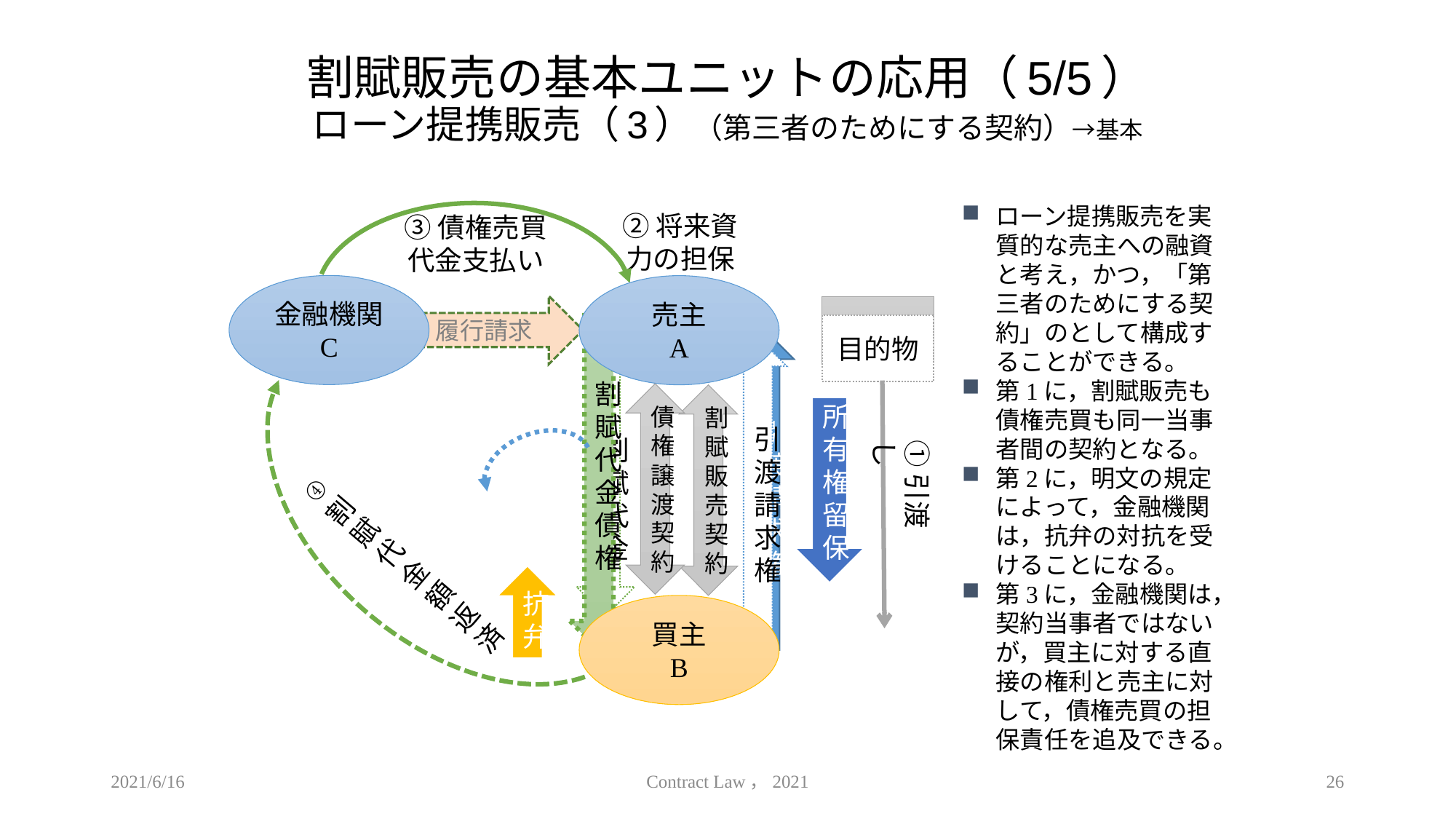

# 割賦販売の基本ユニットの応用（5/5） ローン提携販売（3）（第三者のためにする契約）→基本
ローン提携販売を実質的な売主への融資と考え，かつ，「第三者のためにする契約」のとして構成することができる。
第1に，割賦販売も債権売買も同一当事者間の契約となる。
第2に，明文の規定によって，金融機関は，抗弁の対抗を受けることになる。
第3に，金融機関は，契約当事者ではないが，買主に対する直接の権利と売主に対して，債権売買の担保責任を追及できる。
③債権売買
代金支払い
②将来資力の担保
金融機関
C
売主
A
④
割
賦
代
金
額
返
済
履行請求
目的物
目的物
割賦代金債権
　　割賦代金
引渡請求権
引渡請求権
債権譲渡契約
割賦販売契約
所有権留保
①引渡し

抗弁
買主
B
2021/6/16
Contract Law，2021
26